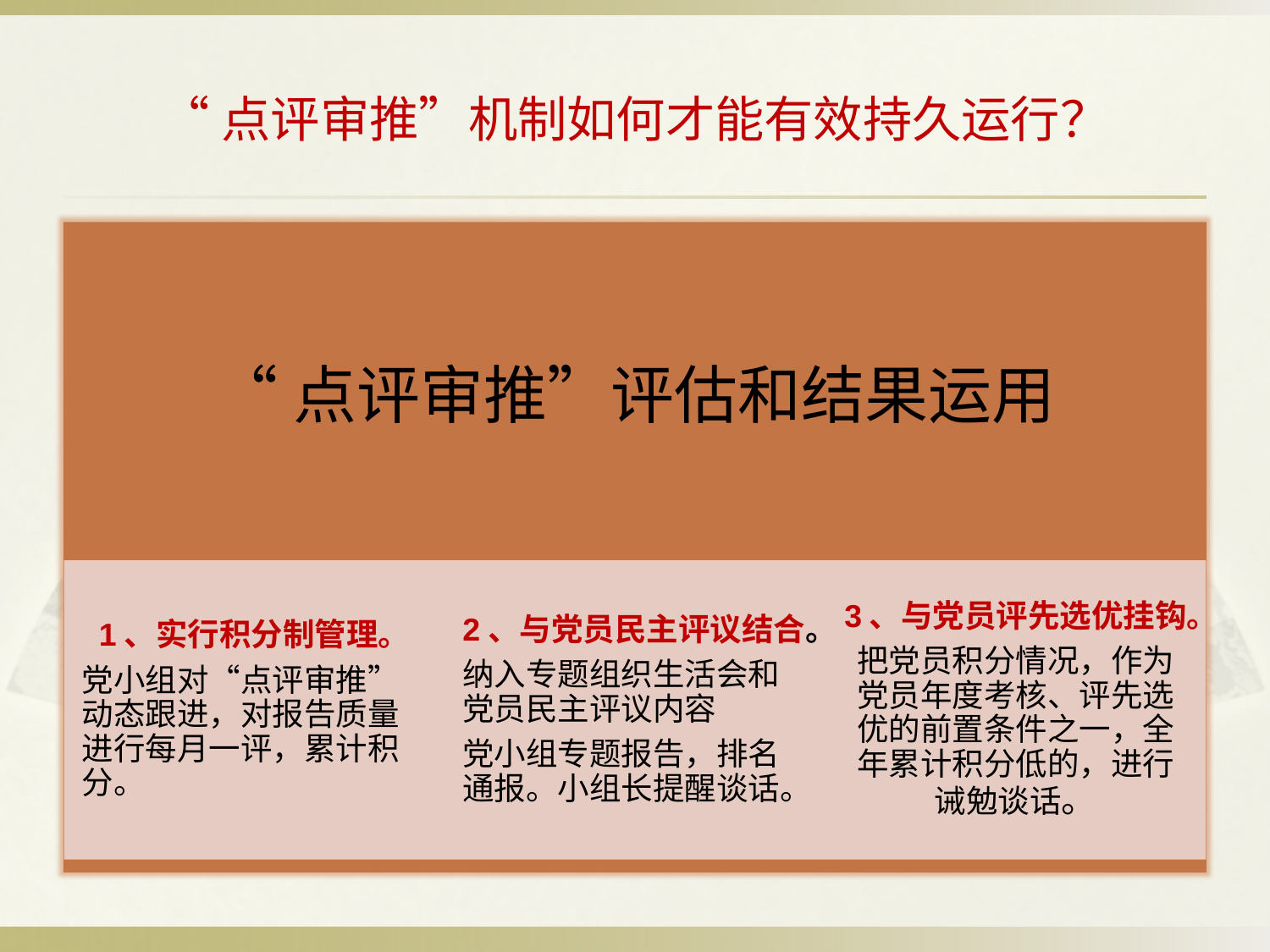

# “点评审推”机制如何才能有效持久运行？
“点评审推”评估和结果运用
1、实行积分制管理。
党小组对“点评审推”动态跟进，对报告质量进行每月一评，累计积分。
2、与党员民主评议结合。
纳入专题组织生活会和党员民主评议内容
党小组专题报告，排名通报。小组长提醒谈话。
3、与党员评先选优挂钩。
把党员积分情况，作为党员年度考核、评先选优的前置条件之一，全年累计积分低的，进行诫勉谈话。